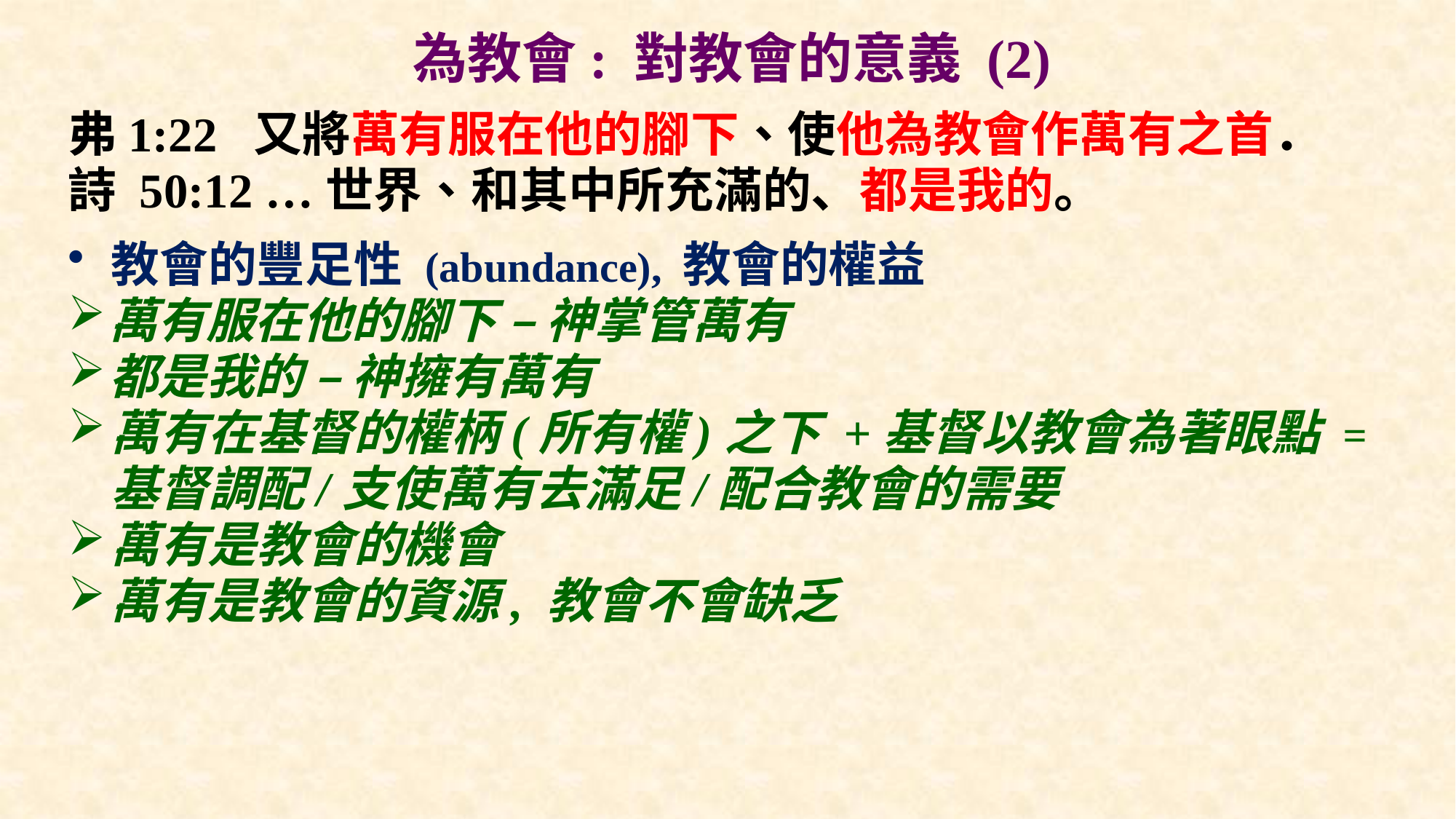

# 為教會: 對教會的意義 (2)
弗1:22  又將萬有服在他的腳下、使他為教會作萬有之首．
詩 50:12 …世界、和其中所充滿的、都是我的。
教會的豐足性 (abundance), 教會的權益
萬有服在他的腳下 – 神掌管萬有
都是我的 – 神擁有萬有
萬有在基督的權柄(所有權)之下 +基督以教會為著眼點 =基督調配/支使萬有去滿足/配合教會的需要
萬有是教會的機會
萬有是教會的資源, 教會不會缺乏